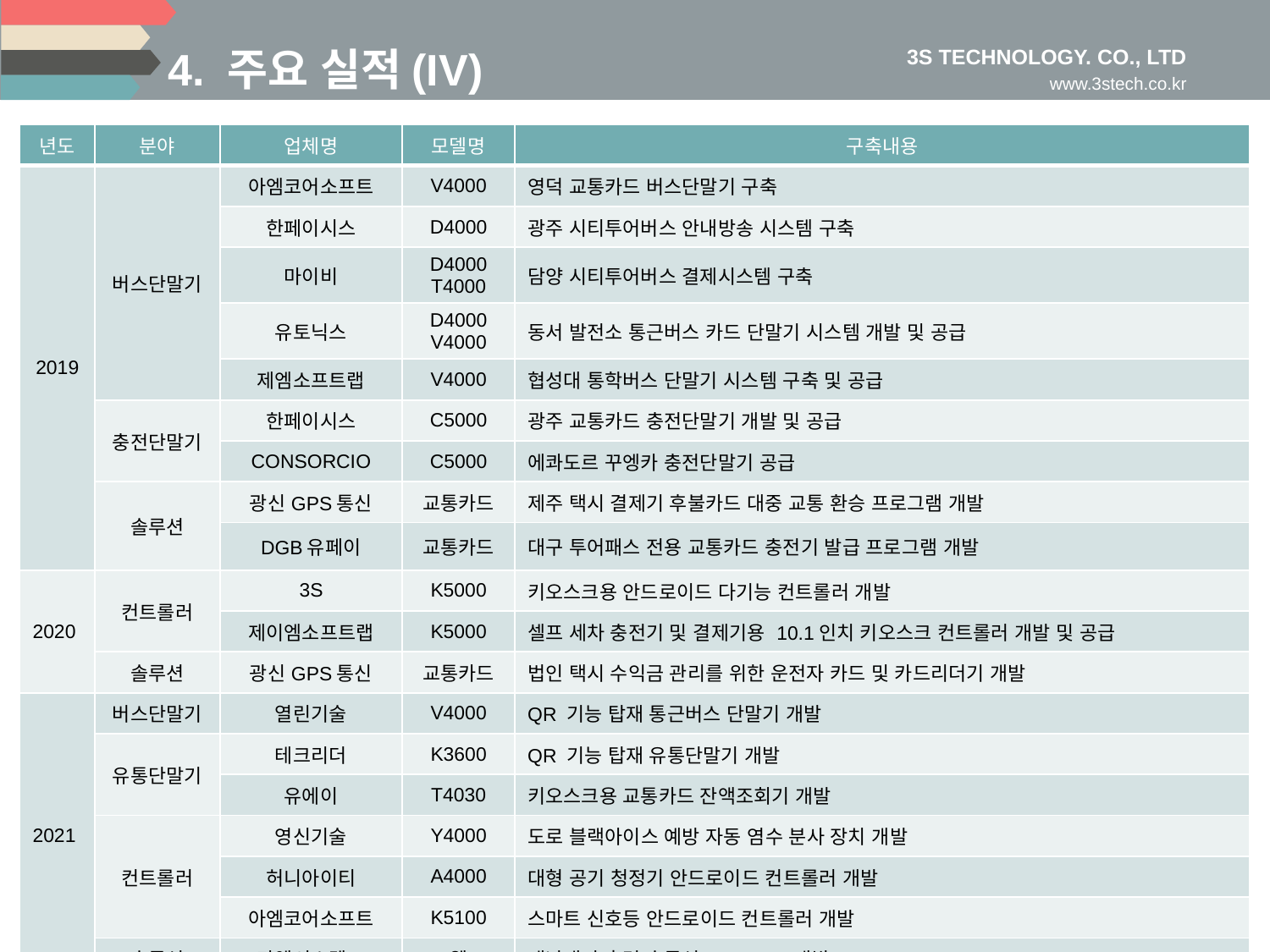

4. 주요 실적(IV)
| 년도 | 분야 | 업체명 | 모델명 | 구축내용 |
| --- | --- | --- | --- | --- |
| 2019 | 버스단말기 | 아엠코어소프트 | V4000 | 영덕 교통카드 버스단말기 구축 |
|  |  | 한페이시스 | D4000 | 광주 시티투어버스 안내방송 시스템 구축 |
|  |  | 마이비 | D4000 T4000 | 담양 시티투어버스 결제시스템 구축 |
|  |  | 유토닉스 | D4000 V4000 | 동서 발전소 통근버스 카드 단말기 시스템 개발 및 공급 |
|  |  | 제엠소프트랩 | V4000 | 협성대 통학버스 단말기 시스템 구축 및 공급 |
|  | 충전단말기 | 한페이시스 | C5000 | 광주 교통카드 충전단말기 개발 및 공급 |
|  |  | CONSORCIO | C5000 | 에콰도르 꾸엥카 충전단말기 공급 |
|  | 솔루션 | 광신GPS통신 | 교통카드 | 제주 택시 결제기 후불카드 대중 교통 환승 프로그램 개발 |
|  |  | DGB유페이 | 교통카드 | 대구 투어패스 전용 교통카드 충전기 발급 프로그램 개발 |
| 2020 | 컨트롤러 | 3S | K5000 | 키오스크용 안드로이드 다기능 컨트롤러 개발 |
|  |  | 제이엠소프트랩 | K5000 | 셀프 세차 충전기 및 결제기용 10.1인치 키오스크 컨트롤러 개발 및 공급 |
|  | 솔루션 | 광신GPS통신 | 교통카드 | 법인 택시 수익금 관리를 위한 운전자 카드 및 카드리더기 개발 |
| 2021 | 버스단말기 | 열린기술 | V4000 | QR 기능 탑재 통근버스 단말기 개발 |
|  | 유통단말기 | 테크리더 | K3600 | QR 기능 탑재 유통단말기 개발 |
|  |  | 유에이 | T4030 | 키오스크용 교통카드 잔액조회기 개발 |
|  | 컨트롤러 | 영신기술 | Y4000 | 도로 블랙아이스 예방 자동 염수 분사 장치 개발 |
|  |  | 허니아이티 | A4000 | 대형 공기 청정기 안드로이드 컨트롤러 개발 |
|  |  | 아엠코어소프트 | K5100 | 스마트 신호등 안드로이드 컨트롤러 개발 |
|  | 솔루션 | 라엘시스템즈 | 웹 | 재난대피 훈련 솔루션 Stracker 개발 |